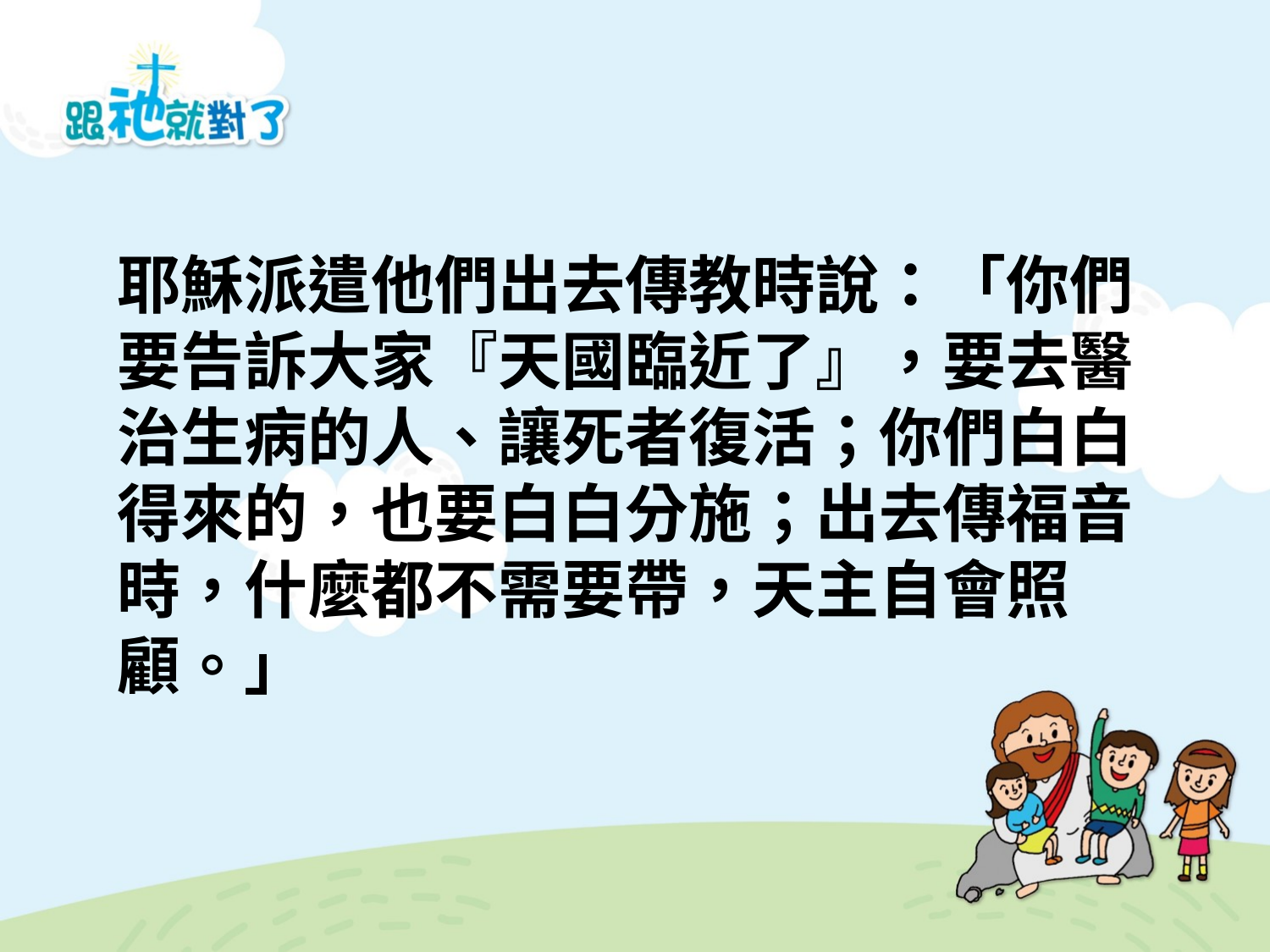

耶穌派遣他們出去傳教時說：「你們要告訴大家『天國臨近了』，要去醫治生病的人、讓死者復活；你們白白得來的，也要白白分施；出去傳福音時，什麼都不需要帶，天主自會照顧。」